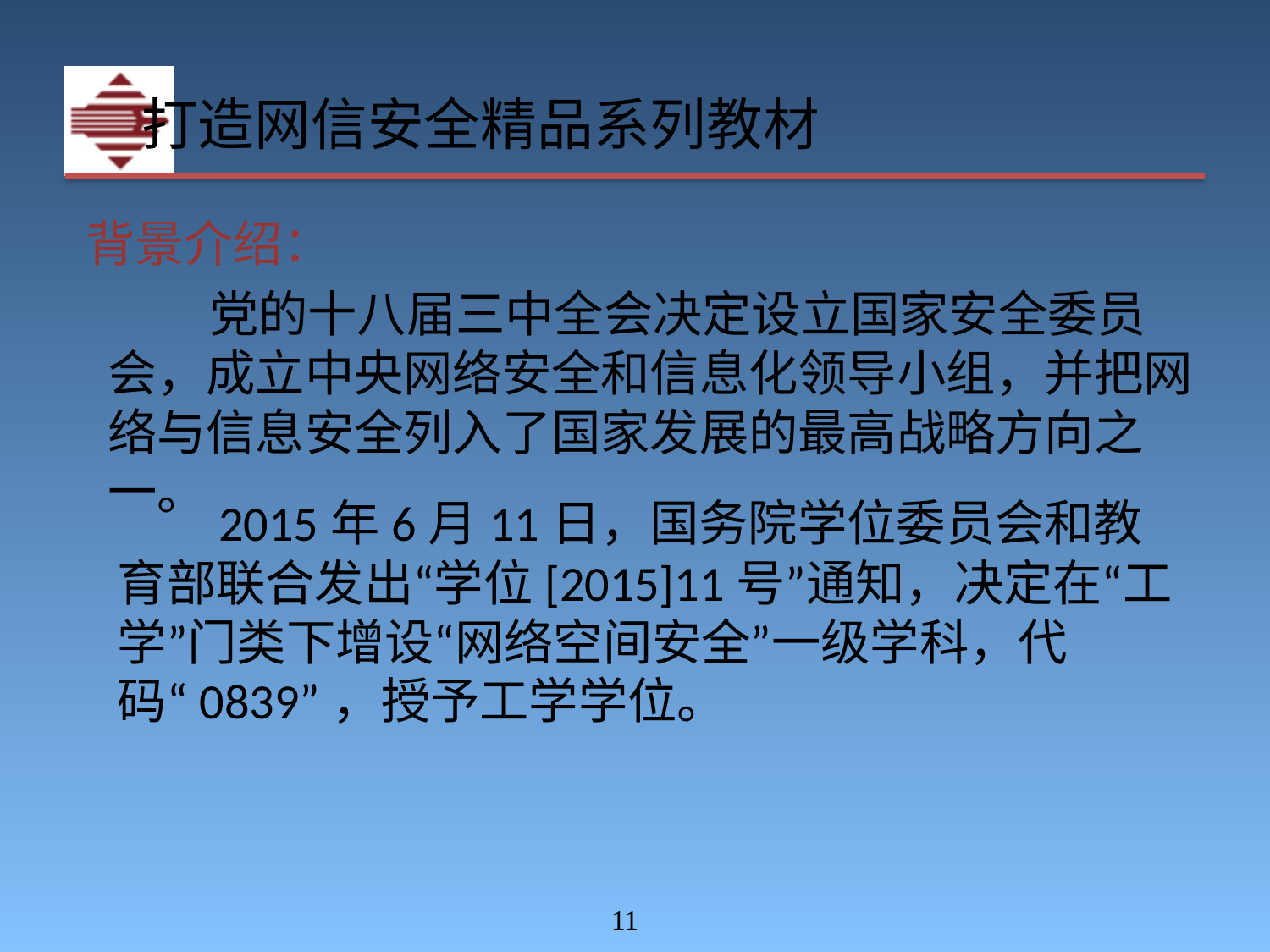

# 打造网信安全精品系列教材
背景介绍：
        党的十八届三中全会决定设立国家安全委员会，成立中央网络安全和信息化领导小组，并把网络与信息安全列入了国家发展的最高战略方向之一。
         2015年6月11日，国务院学位委员会和教育部联合发出“学位[2015]11号”通知，决定在“工学”门类下增设“网络空间安全”一级学科，代码“0839”，授予工学学位。
11